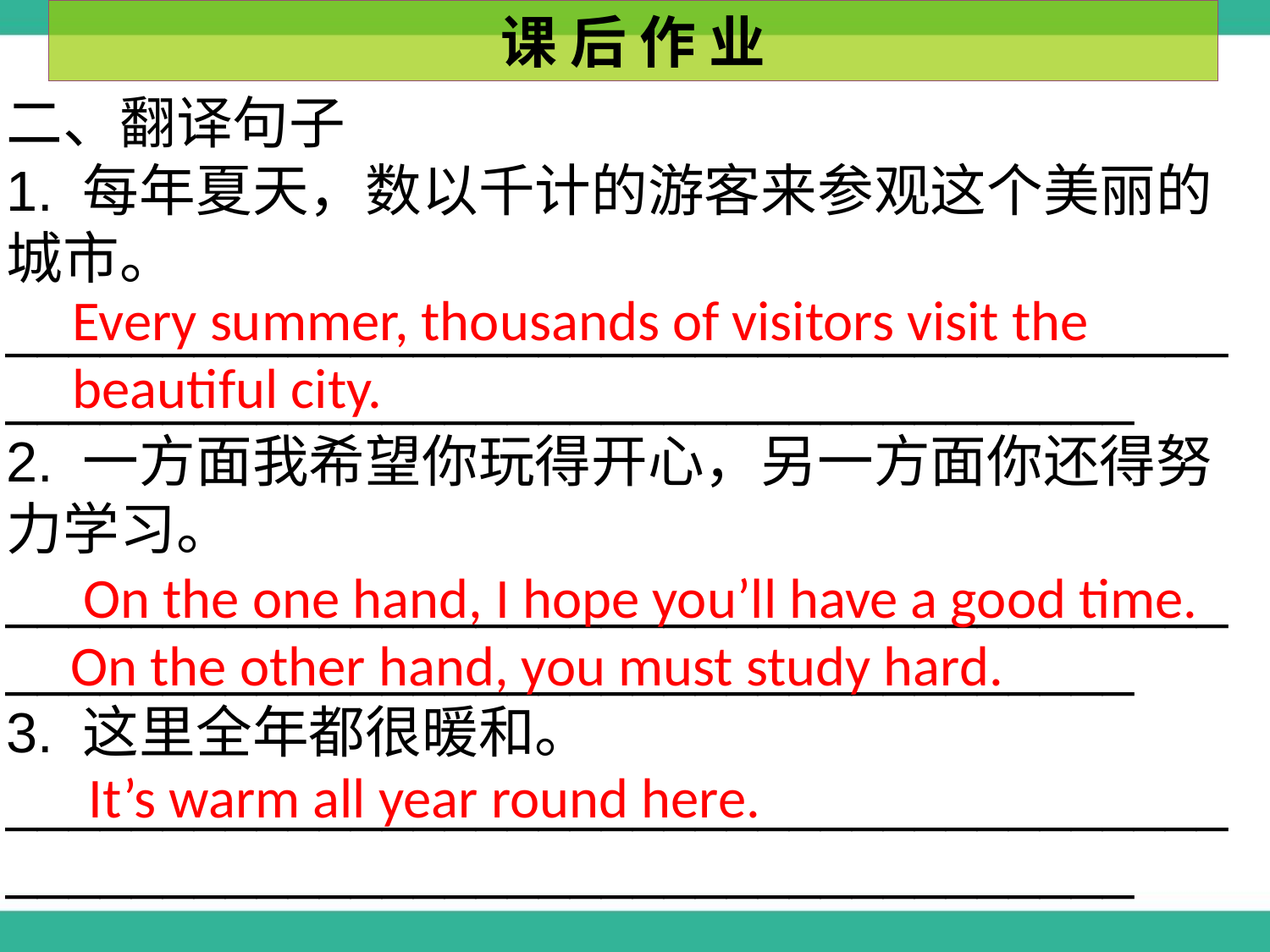

课 后 作 业
二、翻译句子
1. 每年夏天，数以千计的游客来参观这个美丽的城市。
___________________________________________________________________________
2. 一方面我希望你玩得开心，另一方面你还得努力学习。
___________________________________________________________________________
3. 这里全年都很暖和。
___________________________________________________________________________
Every summer, thousands of visitors visit the beautiful city.
 On the one hand, I hope you’ll have a good time. On the other hand, you must study hard.
It’s warm all year round here.